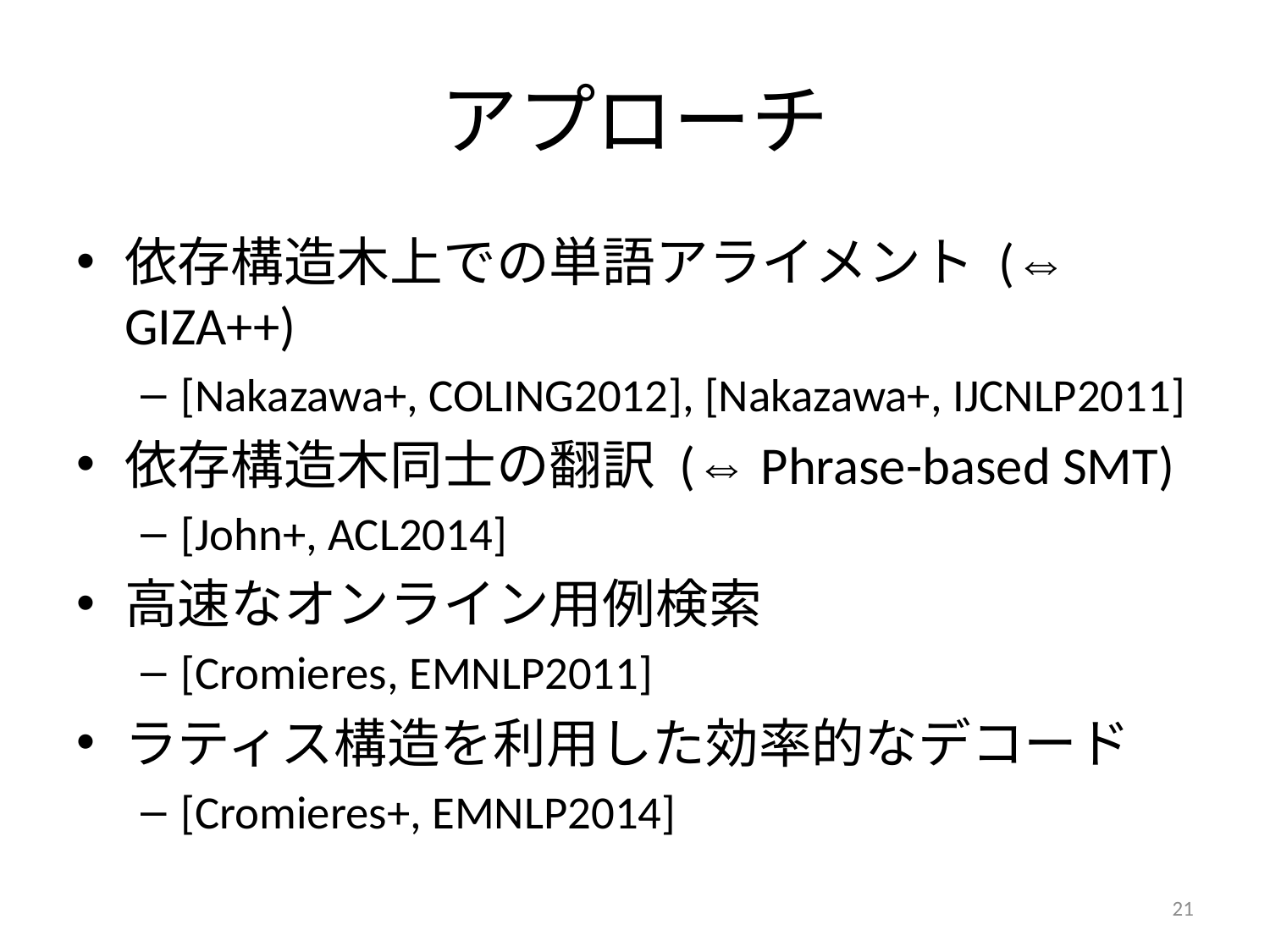

# アプローチ
依存構造木上での単語アライメント (⇔ GIZA++)
[Nakazawa+, COLING2012], [Nakazawa+, IJCNLP2011]
依存構造木同士の翻訳 (⇔ Phrase-based SMT)
[John+, ACL2014]
高速なオンライン用例検索
[Cromieres, EMNLP2011]
ラティス構造を利用した効率的なデコード
[Cromieres+, EMNLP2014]

21